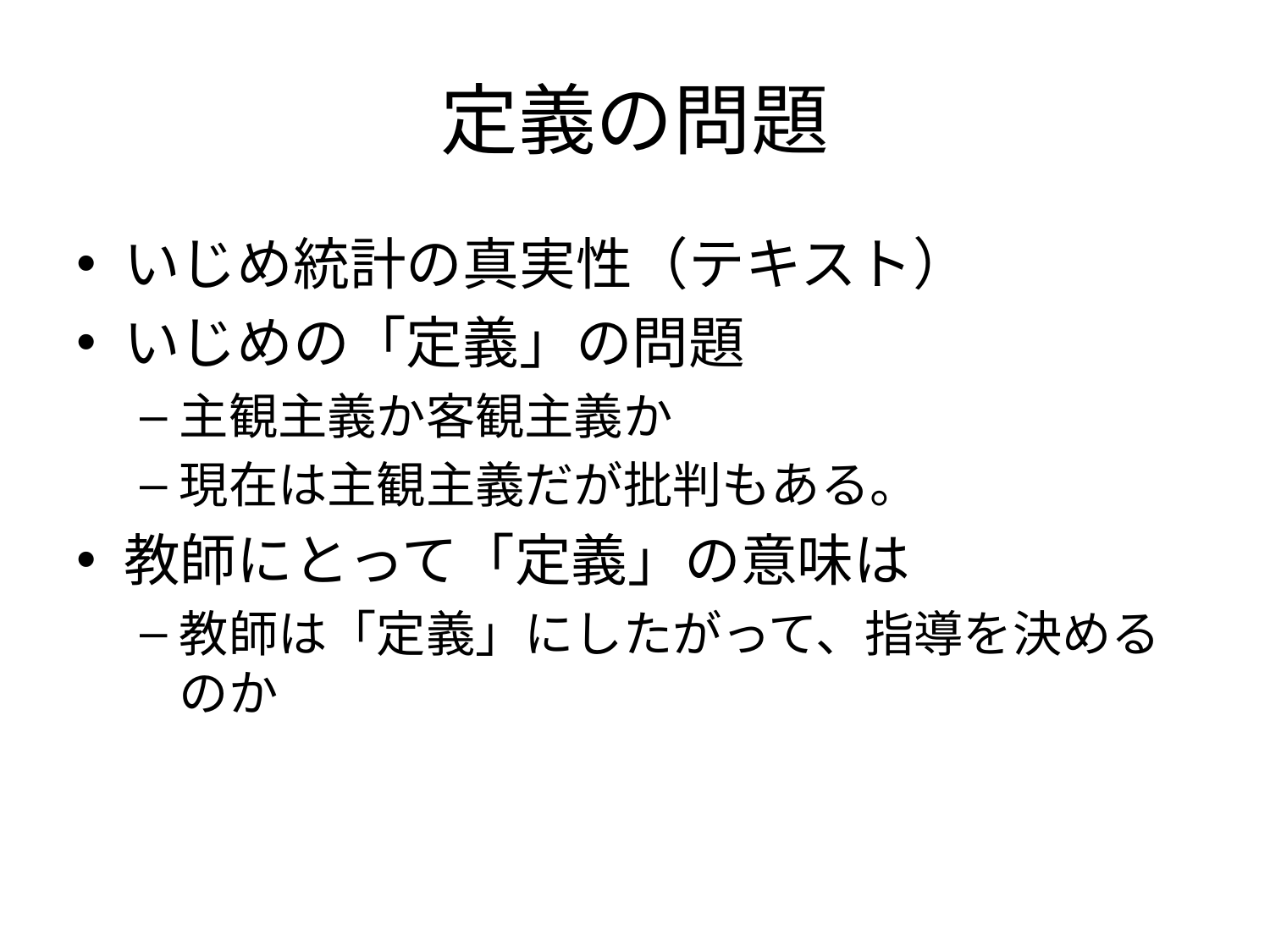

# 定義の問題
いじめ統計の真実性（テキスト）
いじめの「定義」の問題
主観主義か客観主義か
現在は主観主義だが批判もある。
教師にとって「定義」の意味は
教師は「定義」にしたがって、指導を決めるのか